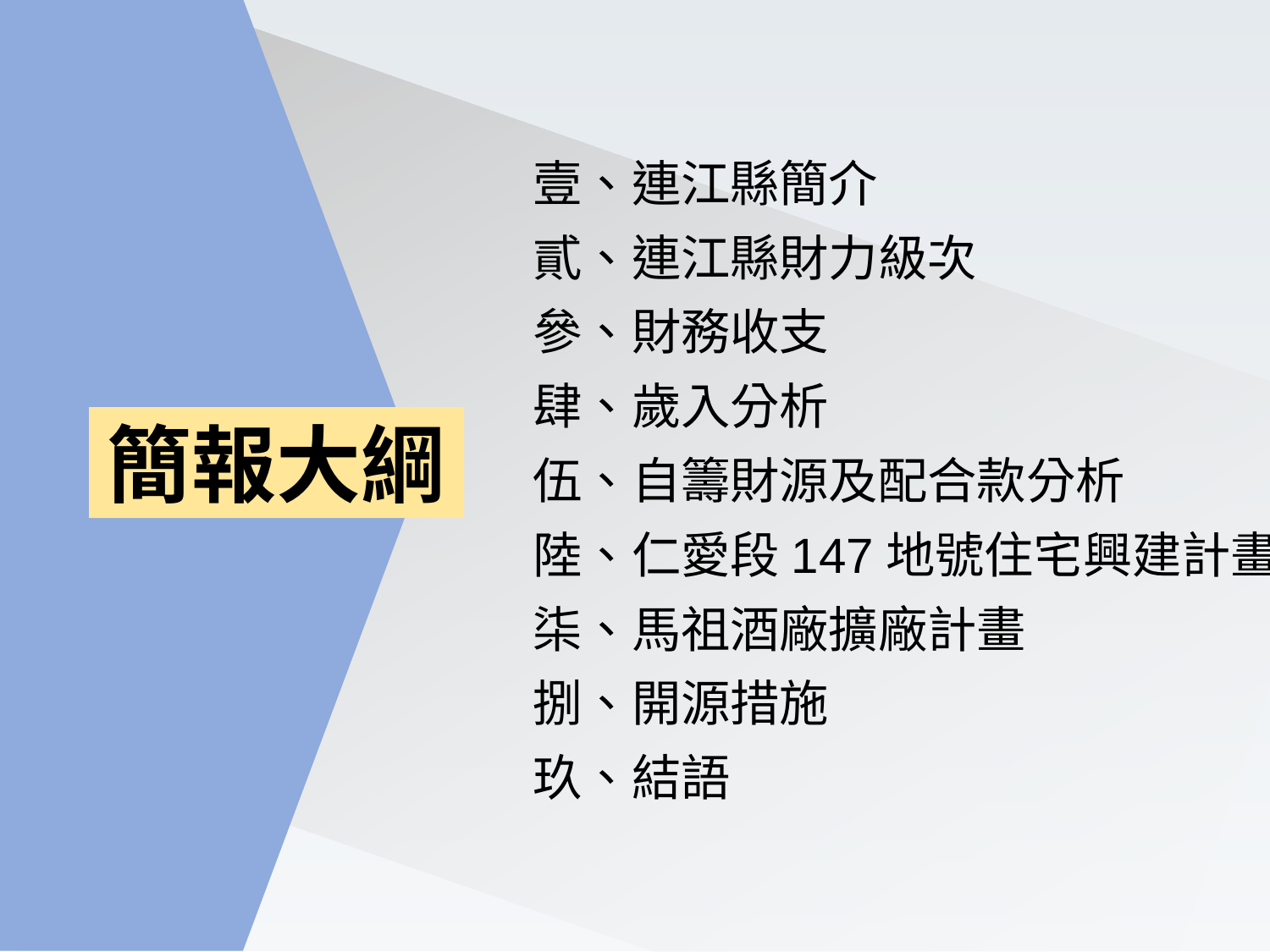

壹、連江縣簡介
貳、連江縣財力級次
參、財務收支
肆、歲入分析
伍、自籌財源及配合款分析
陸、仁愛段147地號住宅興建計畫
柒、馬祖酒廠擴廠計畫
捌、開源措施
玖、結語

簡報大綱